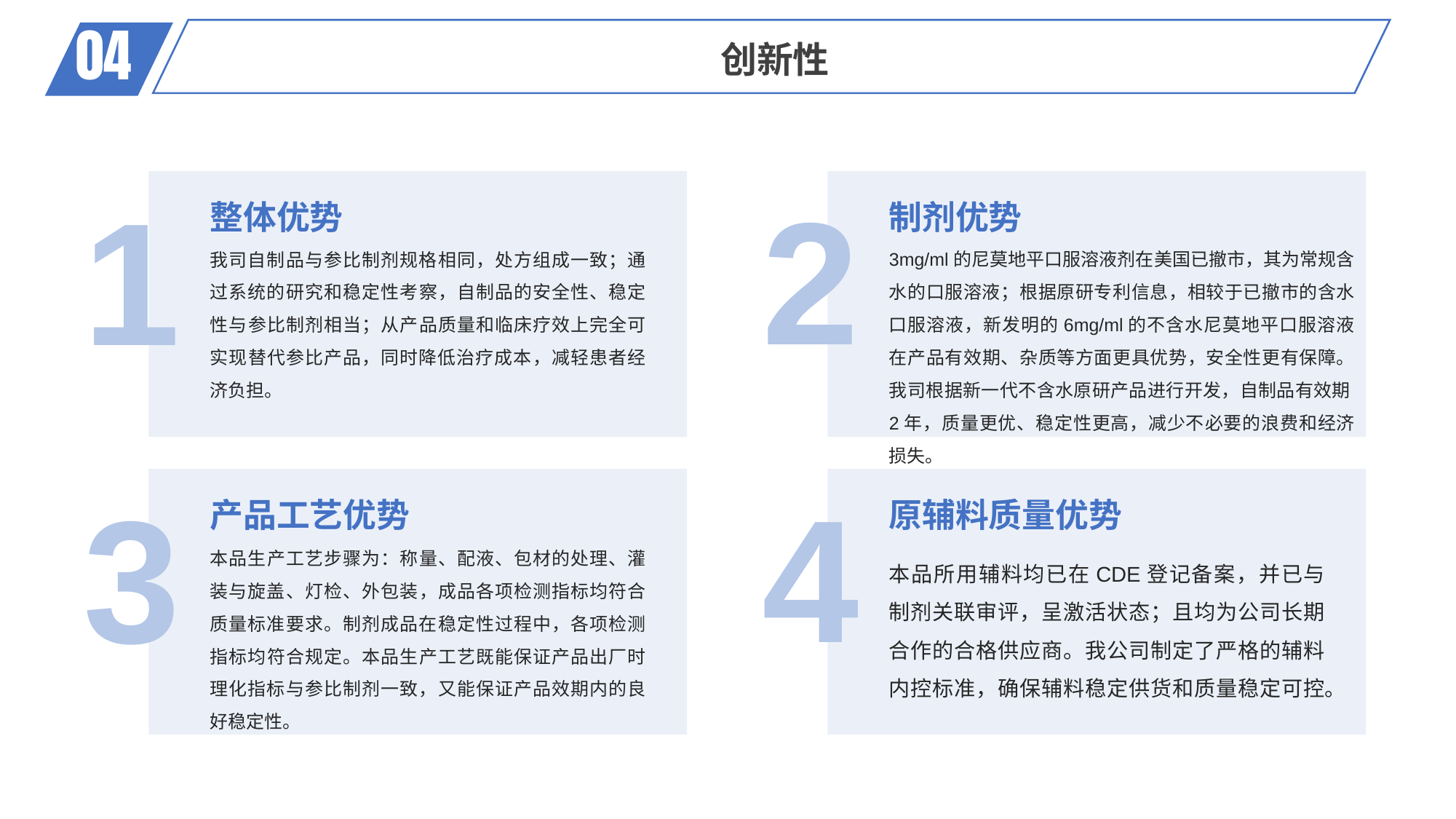

04

创新性
2
1

整体优势
制剂优势
3mg/ml的尼莫地平口服溶液剂在美国已撤市，其为常规含水的口服溶液；根据原研专利信息，相较于已撤市的含水口服溶液，新发明的6mg/ml的不含水尼莫地平口服溶液在产品有效期、杂质等方面更具优势，安全性更有保障。我司根据新一代不含水原研产品进行开发，自制品有效期2年，质量更优、稳定性更高，减少不必要的浪费和经济损失。
我司自制品与参比制剂规格相同，处方组成一致；通过系统的研究和稳定性考察，自制品的安全性、稳定性与参比制剂相当；从产品质量和临床疗效上完全可实现替代参比产品，同时降低治疗成本，减轻患者经济负担。
4
3

产品工艺优势
原辅料质量优势
本品生产工艺步骤为：称量、配液、包材的处理、灌装与旋盖、灯检、外包装，成品各项检测指标均符合质量标准要求。制剂成品在稳定性过程中，各项检测指标均符合规定。本品生产工艺既能保证产品出厂时理化指标与参比制剂一致，又能保证产品效期内的良好稳定性。
本品所用辅料均已在CDE登记备案，并已与制剂关联审评，呈激活状态；且均为公司长期合作的合格供应商。我公司制定了严格的辅料内控标准，确保辅料稳定供货和质量稳定可控。